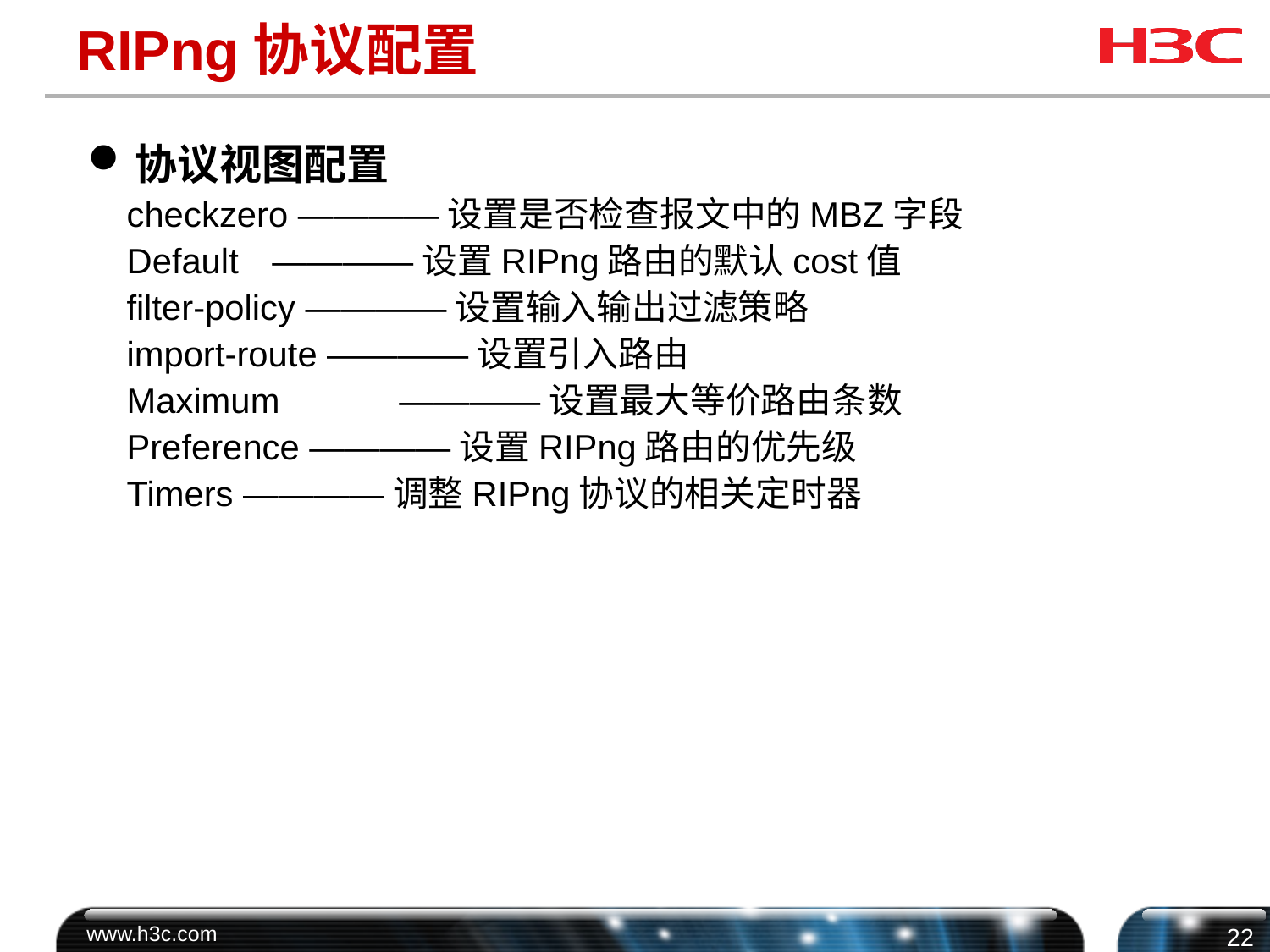

# RIPng协议配置
协议视图配置
    checkzero ————设置是否检查报文中的MBZ字段
    Default	 ————设置RIPng路由的默认cost值
    filter-policy ————设置输入输出过滤策略
    import-route ————设置引入路由
    Maximum	 ————设置最大等价路由条数
    Preference ————设置RIPng路由的优先级
    Timers ————调整RIPng协议的相关定时器